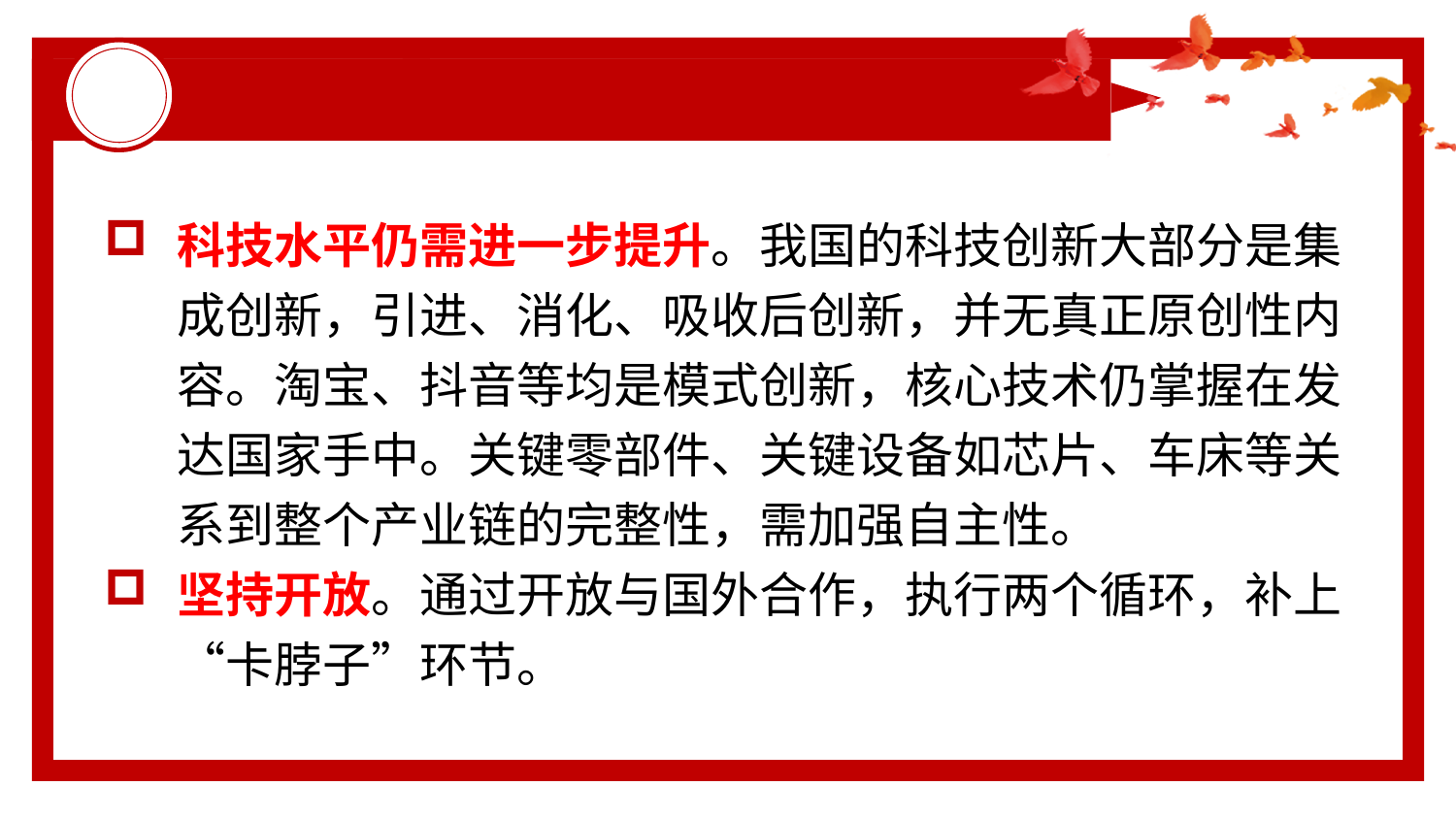

科技水平仍需进一步提升。我国的科技创新大部分是集成创新，引进、消化、吸收后创新，并无真正原创性内容。淘宝、抖音等均是模式创新，核心技术仍掌握在发达国家手中。关键零部件、关键设备如芯片、车床等关系到整个产业链的完整性，需加强自主性。
坚持开放。通过开放与国外合作，执行两个循环，补上“卡脖子”环节。